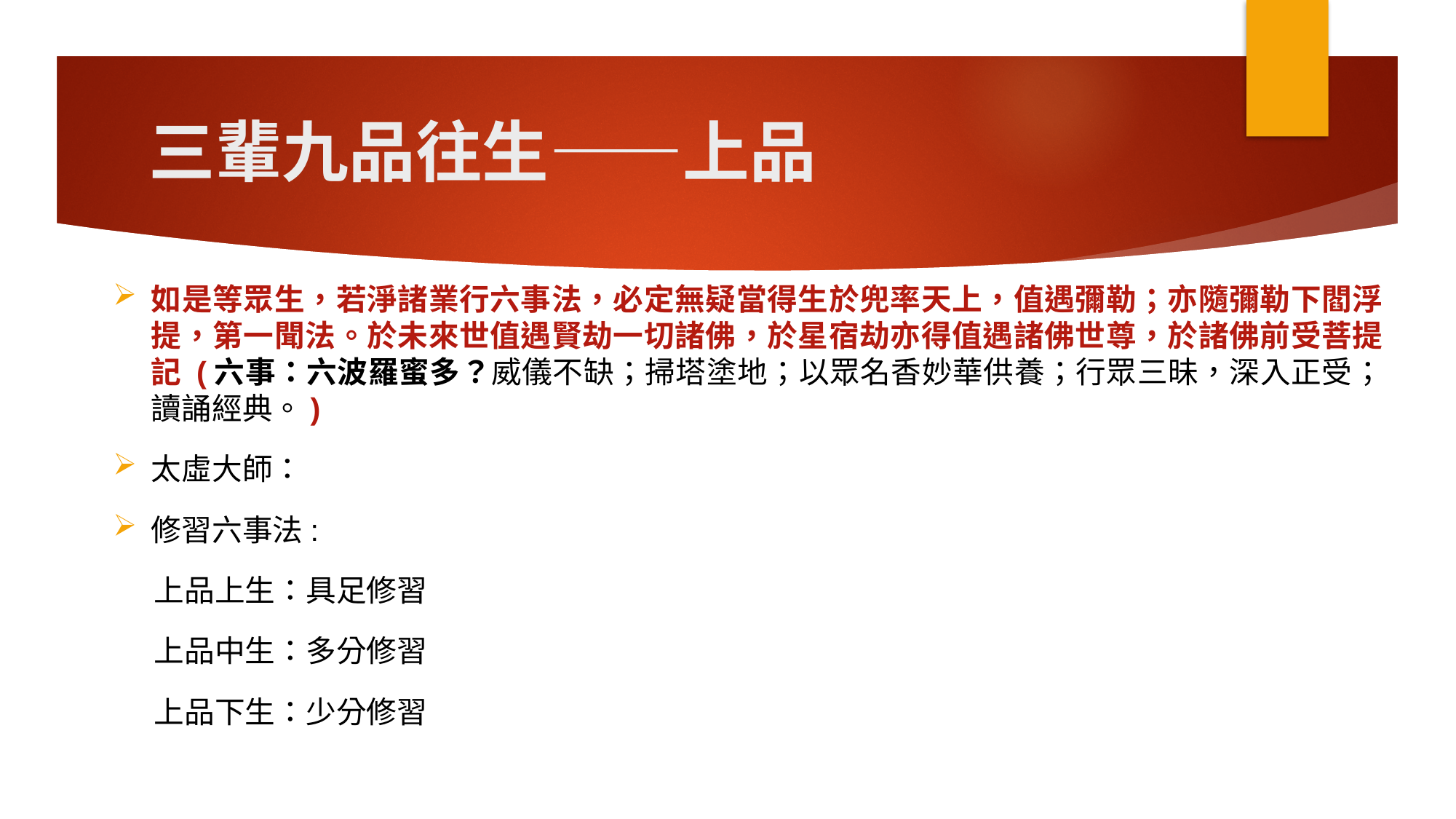

# 三輩九品往生——上品
如是等眾生，若淨諸業行六事法，必定無疑當得生於兜率天上，值遇彌勒；亦隨彌勒下閻浮提，第一聞法。於未來世值遇賢劫一切諸佛，於星宿劫亦得值遇諸佛世尊，於諸佛前受菩提記 (六事：六波羅蜜多？威儀不缺；掃塔塗地；以眾名香妙華供養；行眾三昧，深入正受；讀誦經典。)
太虛大師：
修習六事法:
     上品上生：具足修習
     上品中生：多分修習
     上品下生：少分修習